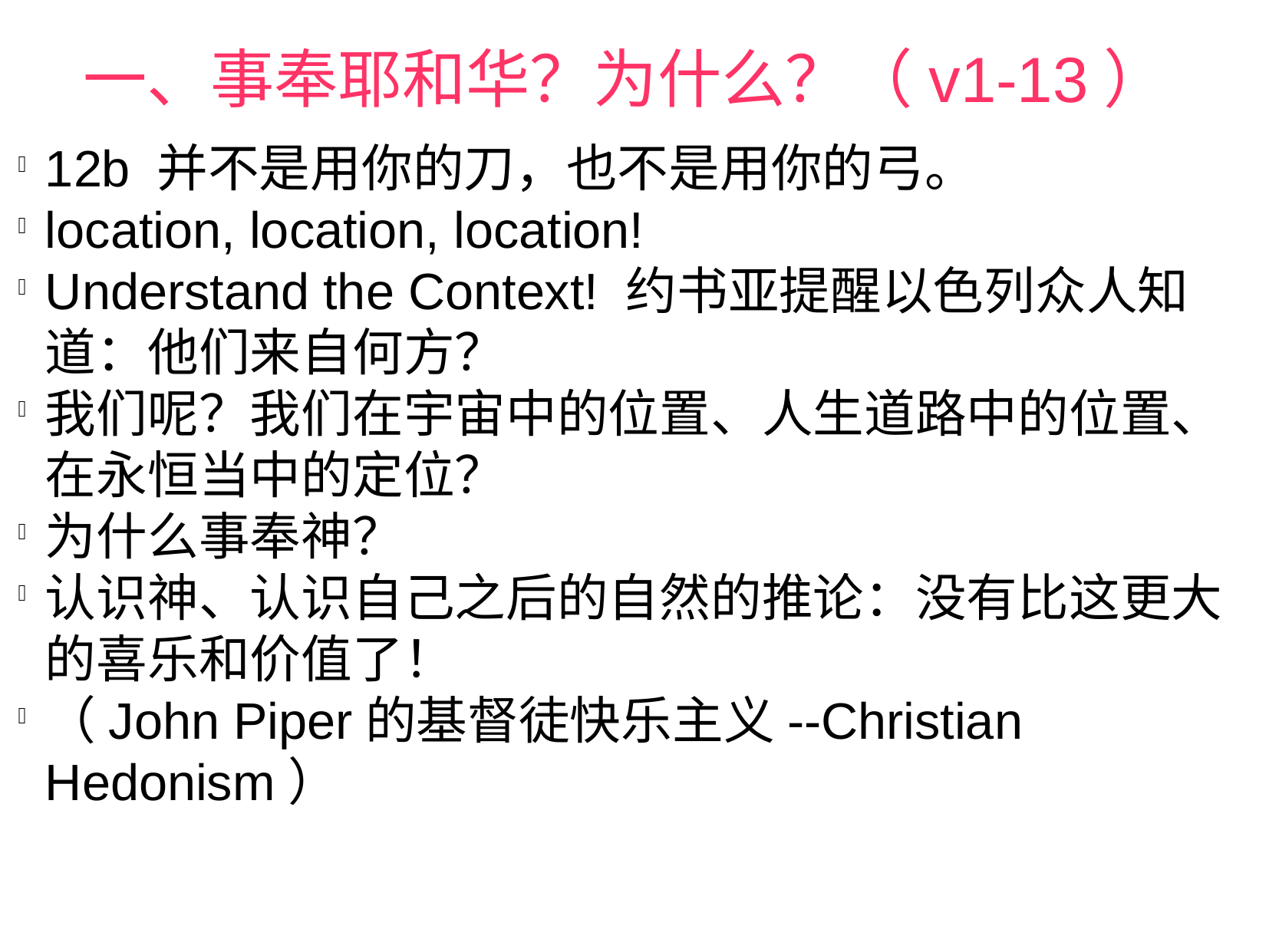

一、事奉耶和华？为什么？（v1-13）
12b 并不是用你的刀，也不是用你的弓。
location, location, location!
Understand the Context! 约书亚提醒以色列众人知道：他们来自何方？
我们呢？我们在宇宙中的位置、人生道路中的位置、在永恒当中的定位？
为什么事奉神？
认识神、认识自己之后的自然的推论：没有比这更大的喜乐和价值了！
（John Piper的基督徒快乐主义--Christian Hedonism）